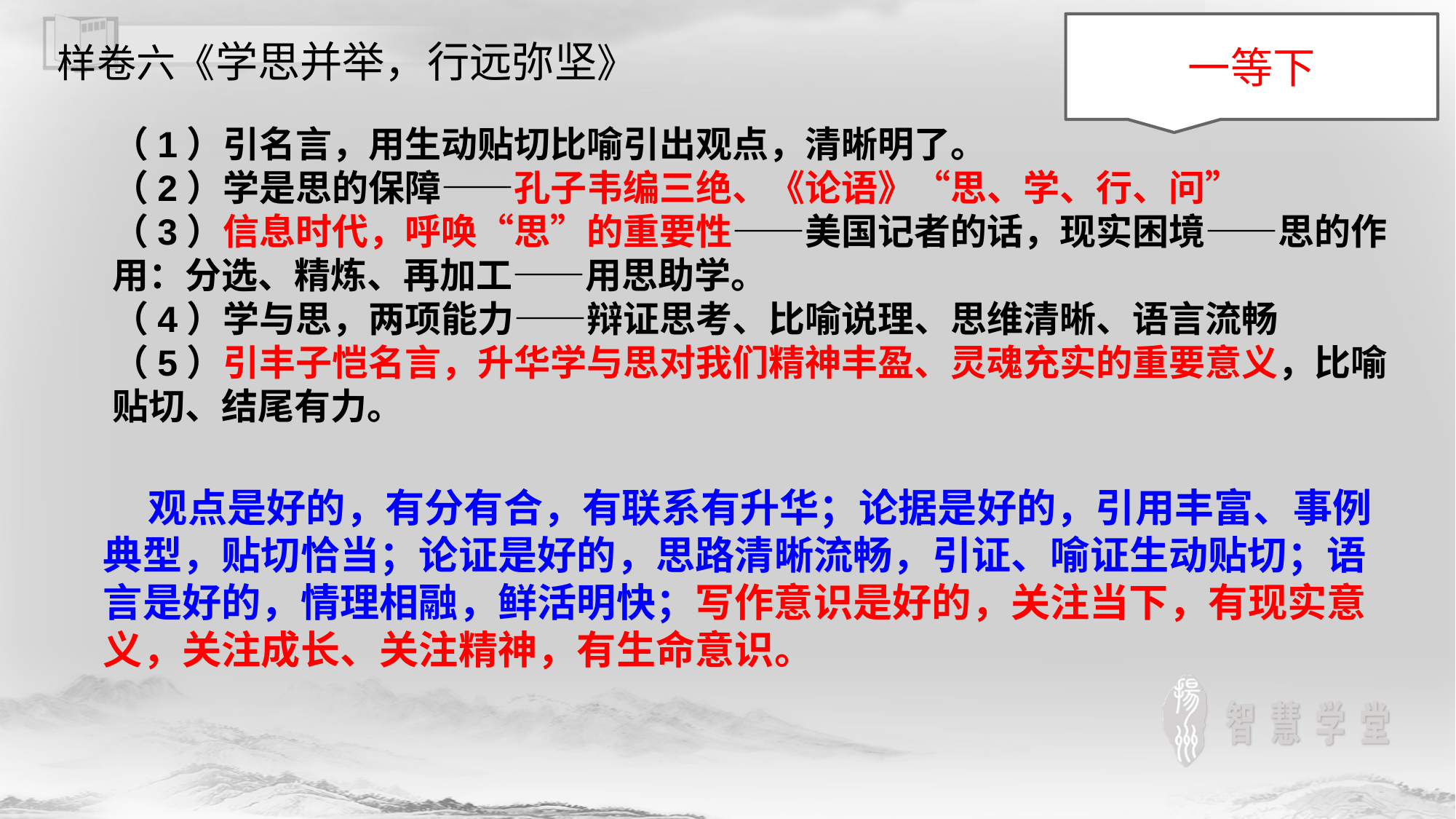

一等下
样卷六《学思并举，行远弥坚》

（1）引名言，用生动贴切比喻引出观点，清晰明了。
（2）学是思的保障——孔子韦编三绝、《论语》“思、学、行、问”
（3）信息时代，呼唤“思”的重要性——美国记者的话，现实困境——思的作用：分选、精炼、再加工——用思助学。
（4）学与思，两项能力——辩证思考、比喻说理、思维清晰、语言流畅
（5）引丰子恺名言，升华学与思对我们精神丰盈、灵魂充实的重要意义，比喻贴切、结尾有力。
    观点是好的，有分有合，有联系有升华；论据是好的，引用丰富、事例典型，贴切恰当；论证是好的，思路清晰流畅，引证、喻证生动贴切；语言是好的，情理相融，鲜活明快；写作意识是好的，关注当下，有现实意义，关注成长、关注精神，有生命意识。